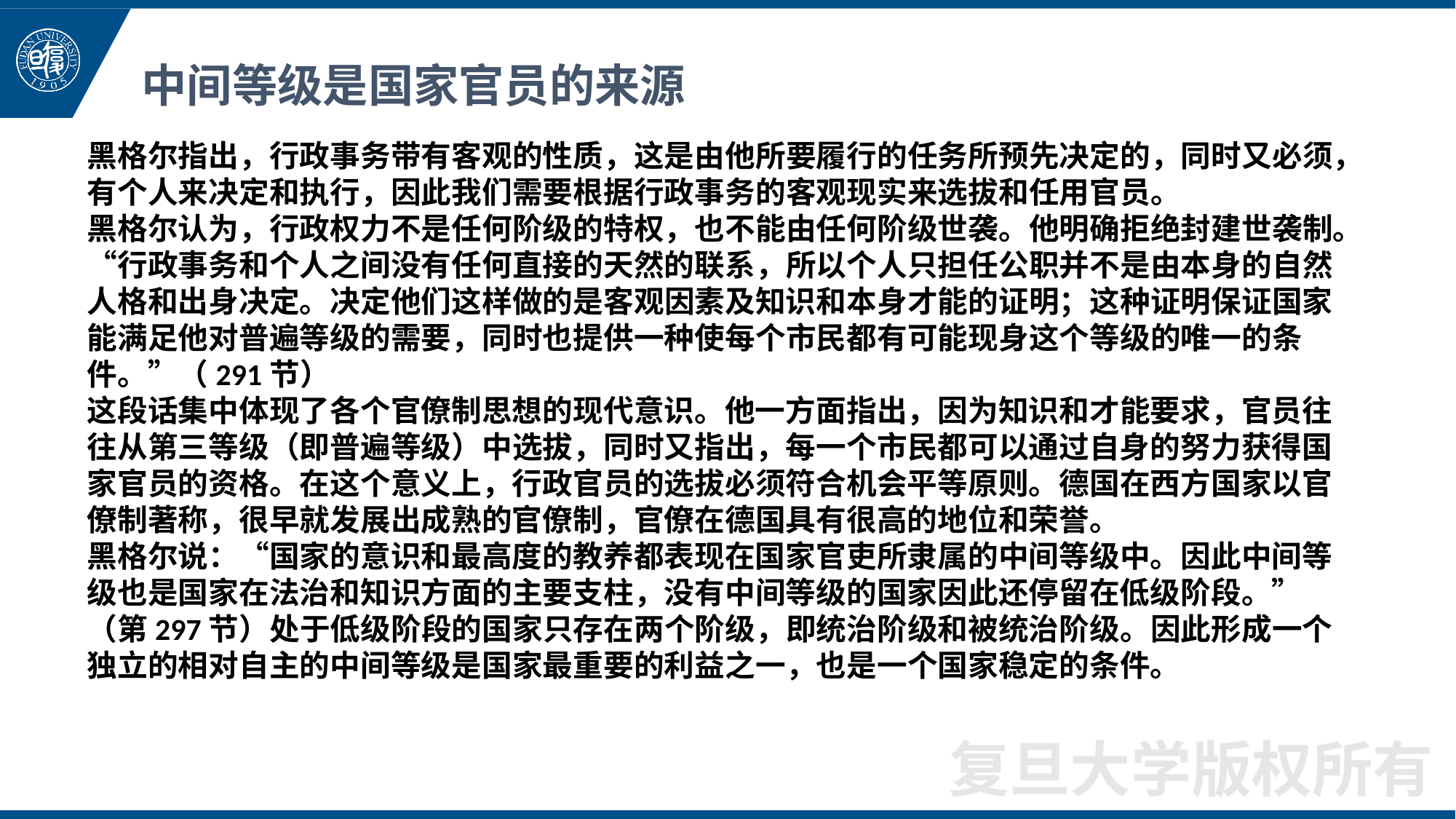

# 中间等级是国家官员的来源
黑格尔指出，行政事务带有客观的性质，这是由他所要履行的任务所预先决定的，同时又必须，有个人来决定和执行，因此我们需要根据行政事务的客观现实来选拔和任用官员。
黑格尔认为，行政权力不是任何阶级的特权，也不能由任何阶级世袭。他明确拒绝封建世袭制。“行政事务和个人之间没有任何直接的天然的联系，所以个人只担任公职并不是由本身的自然人格和出身决定。决定他们这样做的是客观因素及知识和本身才能的证明；这种证明保证国家能满足他对普遍等级的需要，同时也提供一种使每个市民都有可能现身这个等级的唯一的条件。”（291节）
这段话集中体现了各个官僚制思想的现代意识。他一方面指出，因为知识和才能要求，官员往往从第三等级（即普遍等级）中选拔，同时又指出，每一个市民都可以通过自身的努力获得国家官员的资格。在这个意义上，行政官员的选拔必须符合机会平等原则。德国在西方国家以官僚制著称，很早就发展出成熟的官僚制，官僚在德国具有很高的地位和荣誉。
黑格尔说：“国家的意识和最高度的教养都表现在国家官吏所隶属的中间等级中。因此中间等级也是国家在法治和知识方面的主要支柱，没有中间等级的国家因此还停留在低级阶段。”（第297节）处于低级阶段的国家只存在两个阶级，即统治阶级和被统治阶级。因此形成一个独立的相对自主的中间等级是国家最重要的利益之一，也是一个国家稳定的条件。